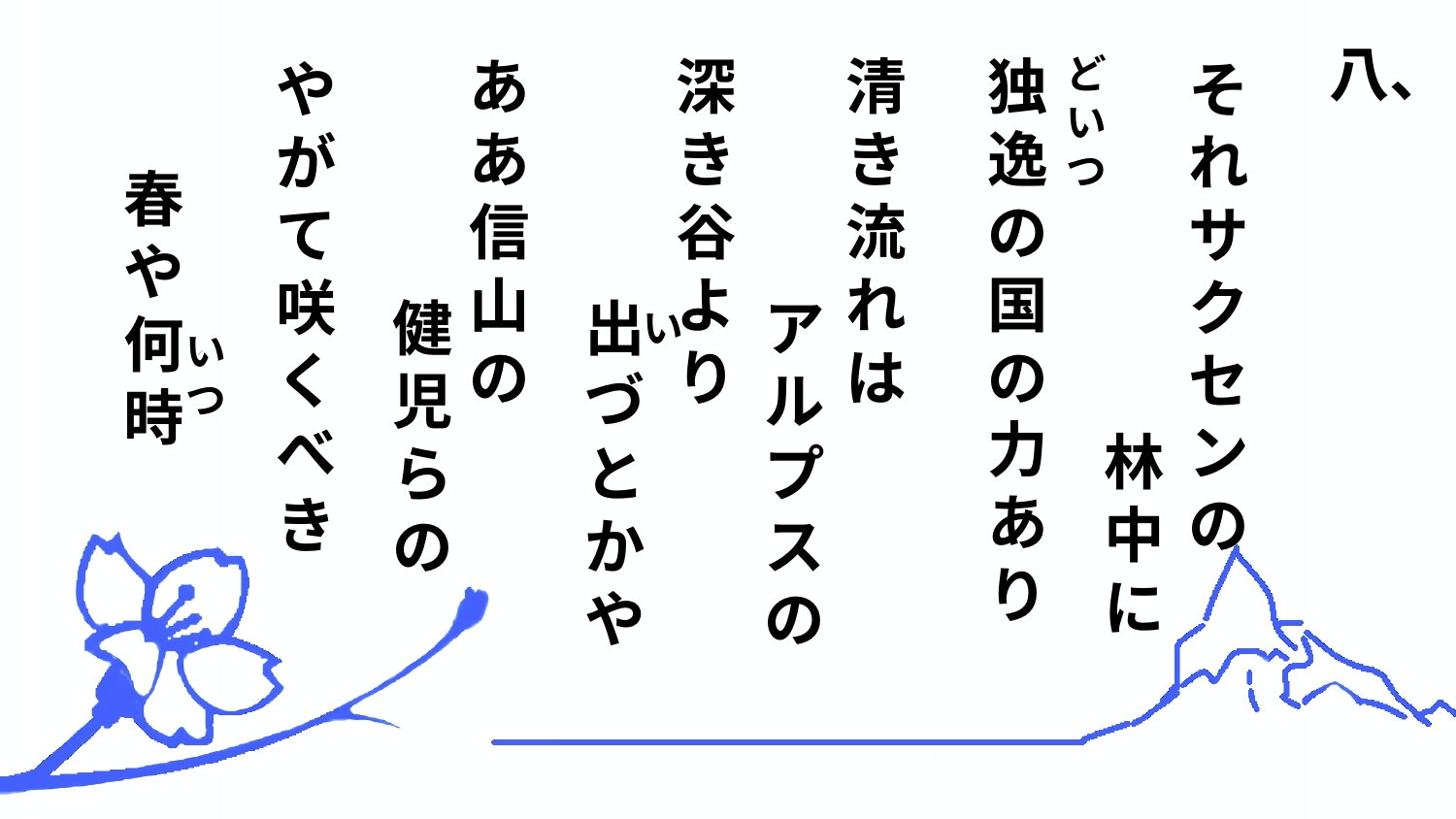

八、
清き流れは
独逸の国の力あり

ああ信山の
どいつ
深き谷より
それサクセンの
やがて咲くべき
春や何時
出づとかや
アルプスの
健児らの
い
いつ
林中に